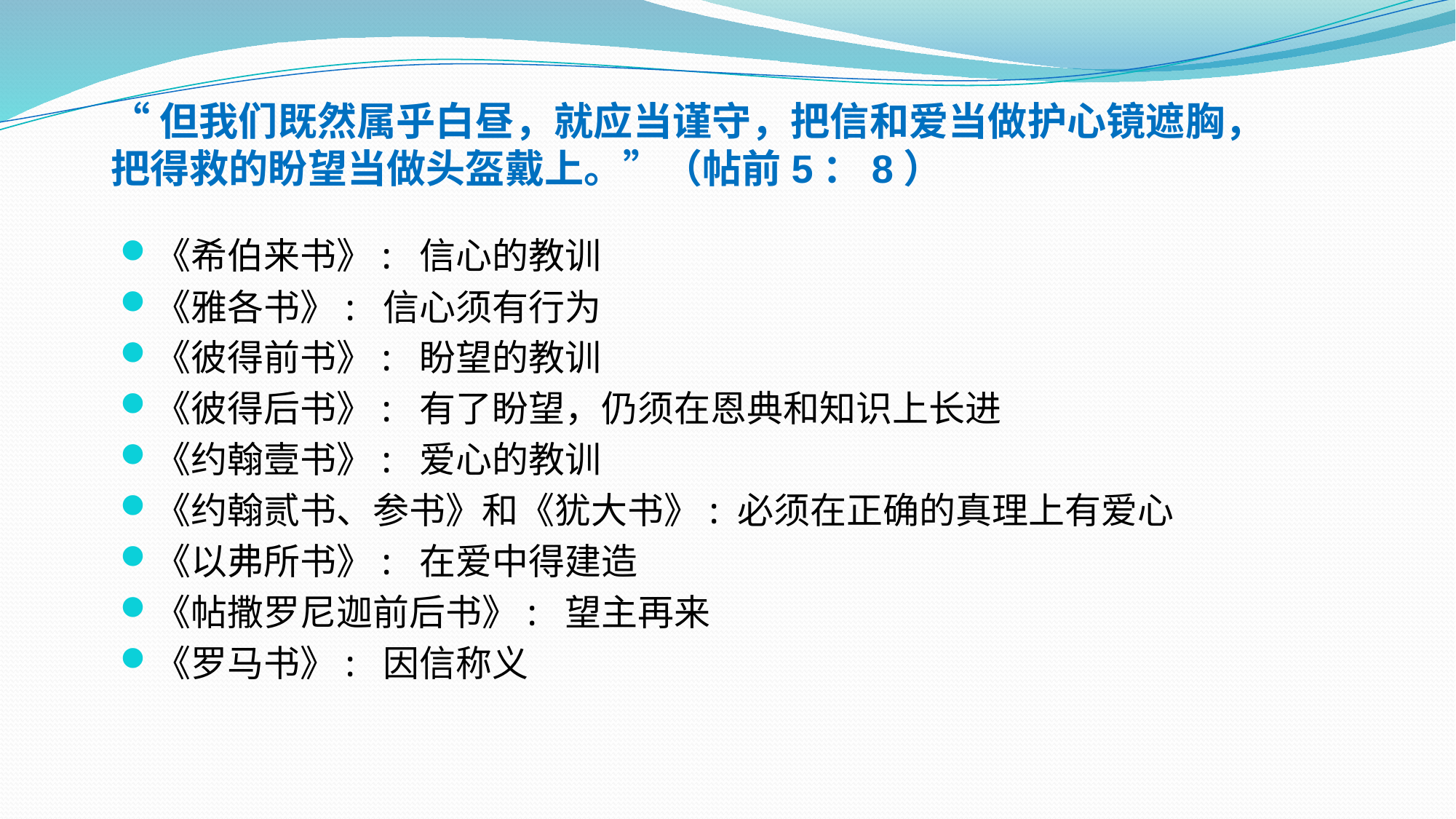

“但我们既然属乎白昼，就应当谨守，把信和爱当做护心镜遮胸，把得救的盼望当做头盔戴上。”（帖前5：8）
《希伯来书》:  信心的教训
《雅各书》:  信心须有行为
《彼得前书》:  盼望的教训
《彼得后书》:  有了盼望，仍须在恩典和知识上长进
《约翰壹书》:  爱心的教训
《约翰贰书、参书》和《犹大书》: 必须在正确的真理上有爱心
《以弗所书》:  在爱中得建造
《帖撒罗尼迦前后书》:  望主再来
《罗马书》:  因信称义